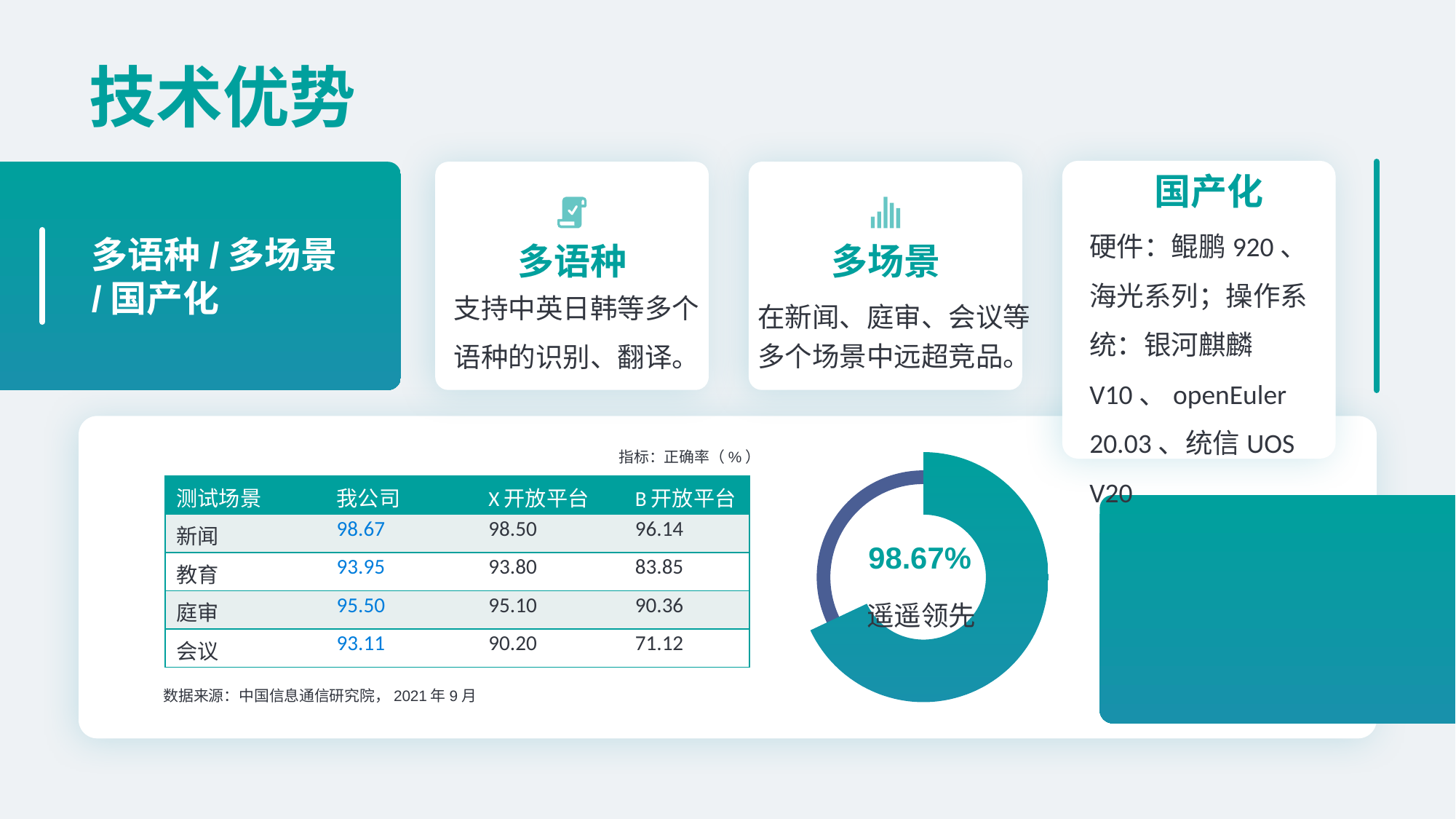

技术优势

国产化
硬件：鲲鹏920、海光系列；操作系统：银河麒麟V10、openEuler 20.03、统信UOS V20

多语种/多场景/国产化

多语种
支持中英日韩等多个语种的识别、翻译。

多场景
在新闻、庭审、会议等多个场景中远超竞品。

指标：正确率（%）

### Chart

| Category | 销售额 |
|---|---|
| 完成额度 | 6.8 |
| 未完成 | 3.2 |
98.67%
遥遥领先
| 测试场景 | 我公司 | X开放平台 | B开放平台 |
| --- | --- | --- | --- |
| 新闻 | 98.67 | 98.50 | 96.14 |
| 教育 | 93.95 | 93.80 | 83.85 |
| 庭审 | 95.50 | 95.10 | 90.36 |
| 会议 | 93.11 | 90.20 | 71.12 |

数据来源：中国信息通信研究院，2021年9月